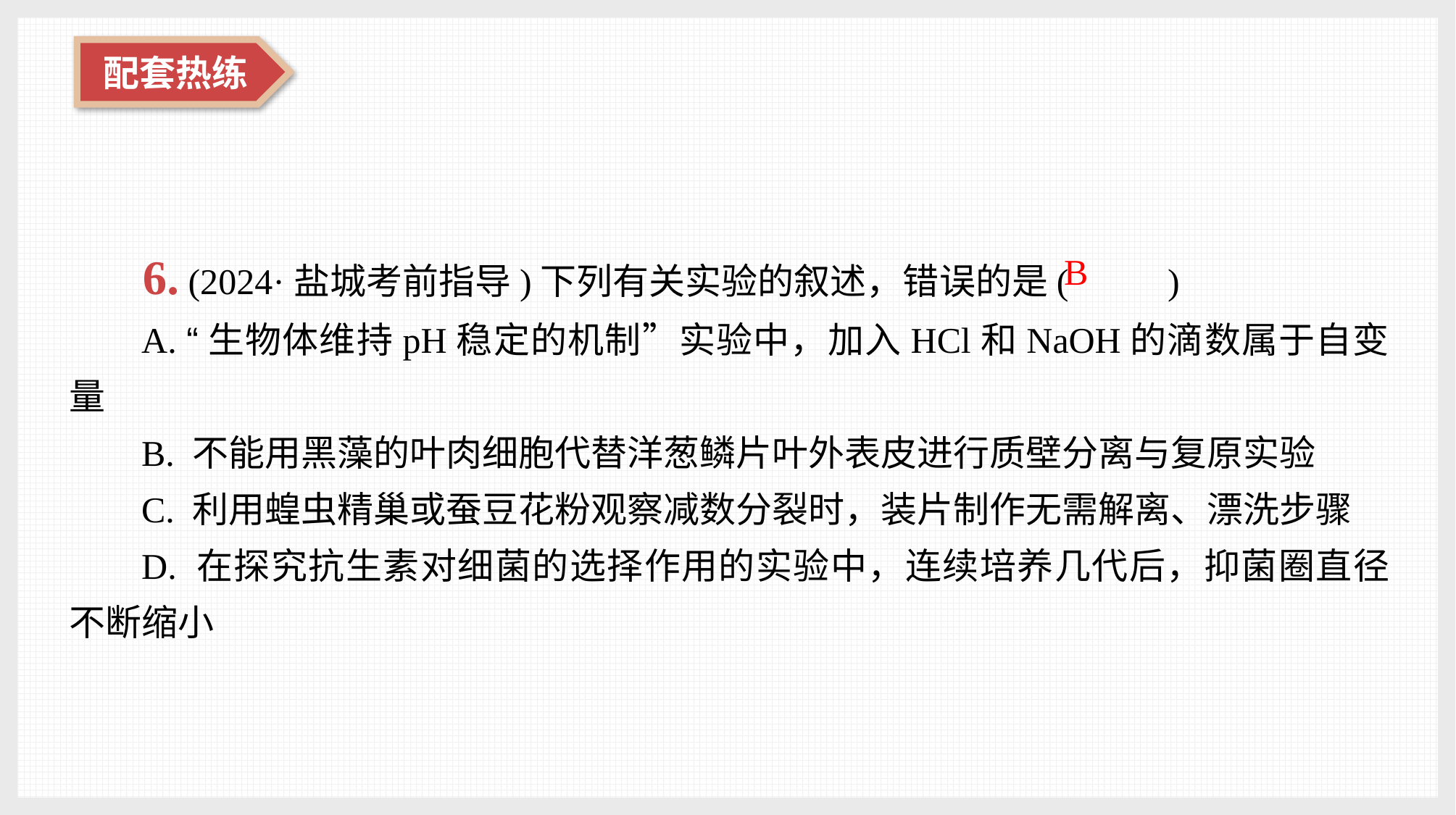

6. (2024·盐城考前指导)下列有关实验的叙述，错误的是(　 　)
A. “生物体维持pH稳定的机制”实验中，加入HCl和NaOH的滴数属于自变量
B. 不能用黑藻的叶肉细胞代替洋葱鳞片叶外表皮进行质壁分离与复原实验
C. 利用蝗虫精巢或蚕豆花粉观察减数分裂时，装片制作无需解离、漂洗步骤
D. 在探究抗生素对细菌的选择作用的实验中，连续培养几代后，抑菌圈直径不断缩小
B